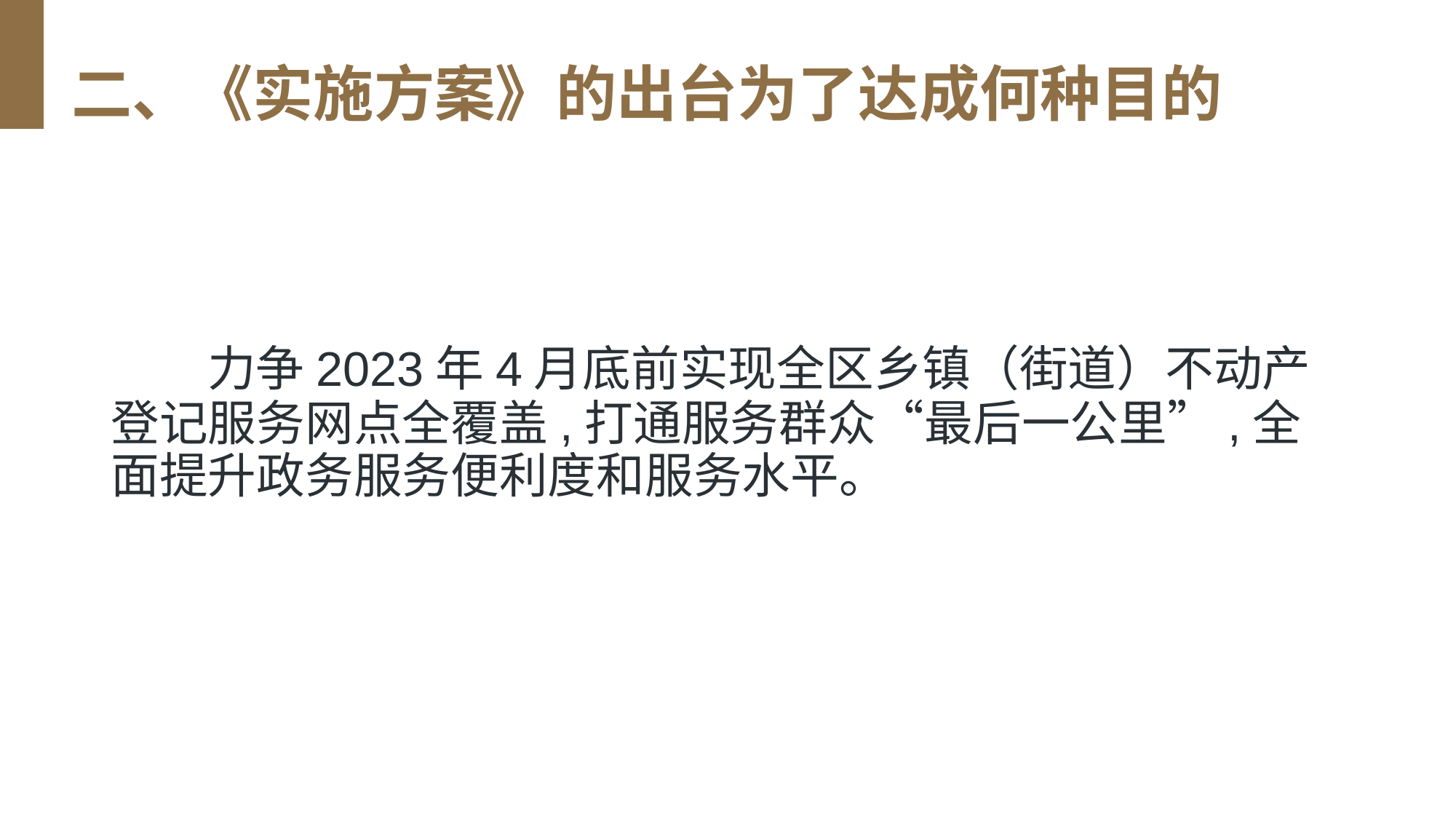

# 二、《实施方案》的出台为了达成何种目的

      力争2023年4月底前实现全区乡镇（街道）不动产登记服务网点全覆盖,打通服务群众“最后一公里”,全面提升政务服务便利度和服务水平。